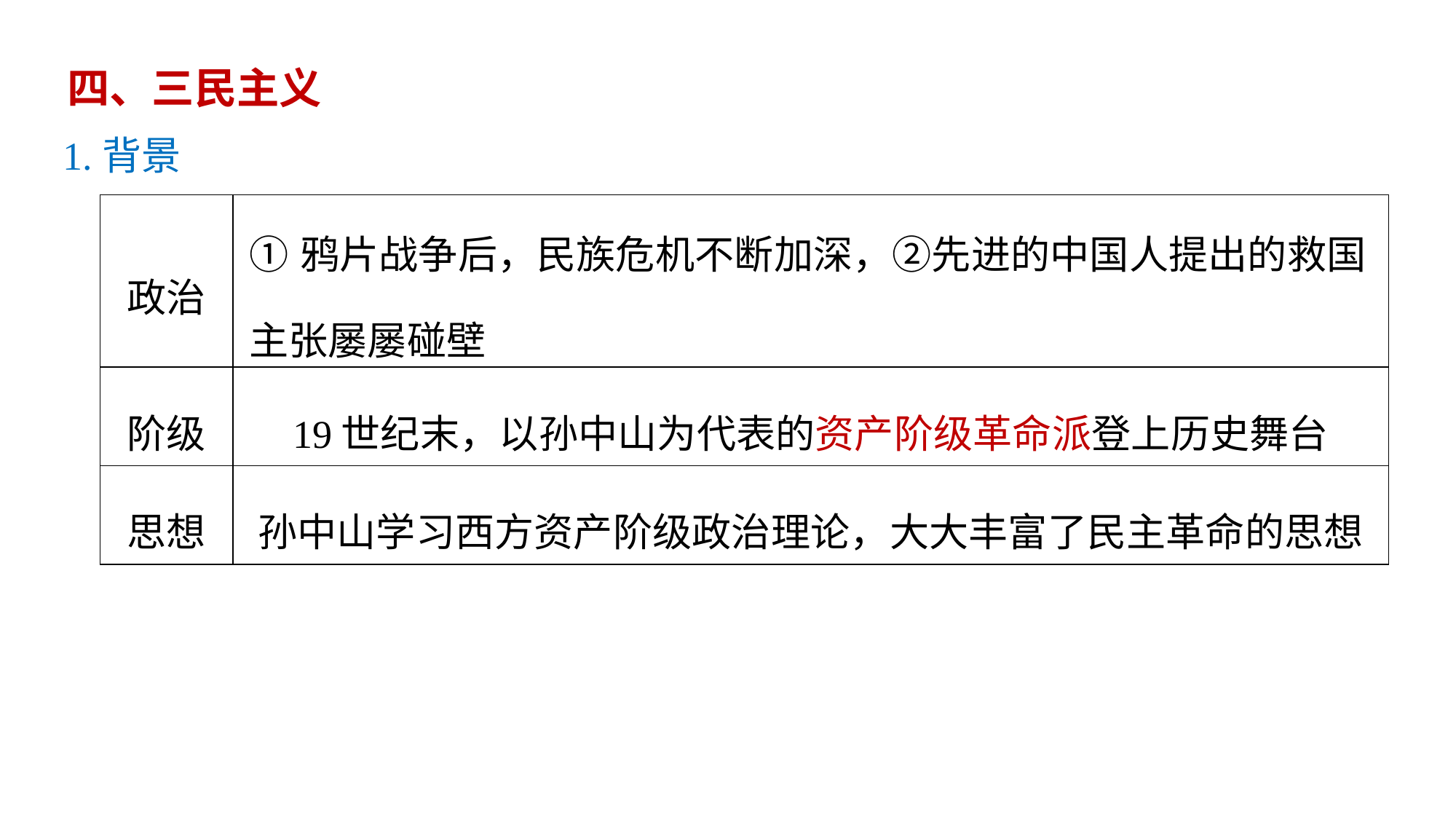

四、三民主义
1.背景
| 政治 | ①鸦片战争后，民族危机不断加深，②先进的中国人提出的救国主张屡屡碰壁 |
| --- | --- |
| 阶级 | 19世纪末，以孙中山为代表的资产阶级革命派登上历史舞台 |
| 思想 | 孙中山学习西方资产阶级政治理论，大大丰富了民主革命的思想 |